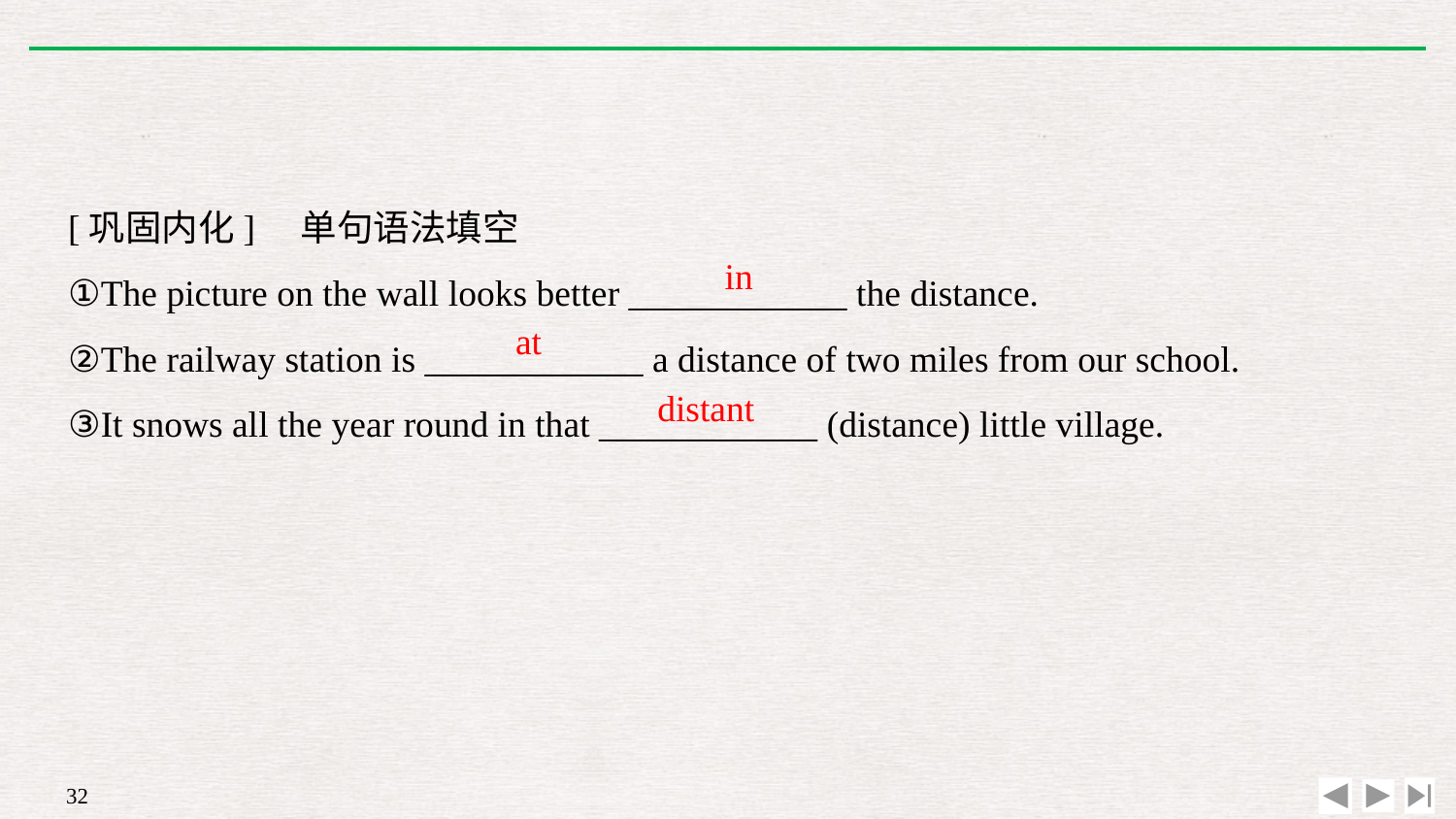

[巩固内化]　单句语法填空
①The picture on the wall looks better ____________ the distance.
②The railway station is ____________ a distance of two miles from our school.
③It snows all the year round in that ____________ (distance) little village.
in
at
distant